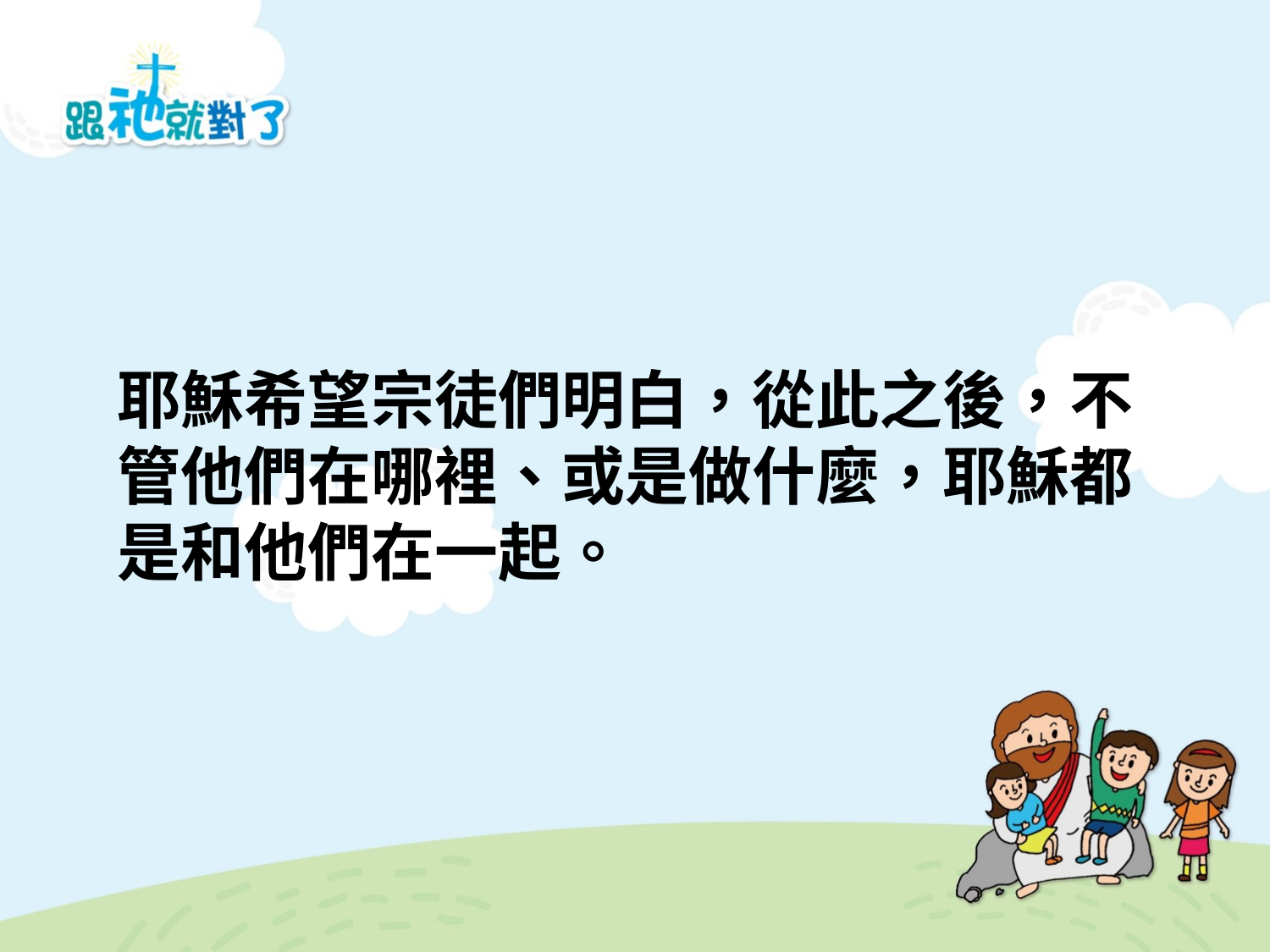

耶穌希望宗徒們明白，從此之後，不管他們在哪裡、或是做什麼，耶穌都是和他們在一起。